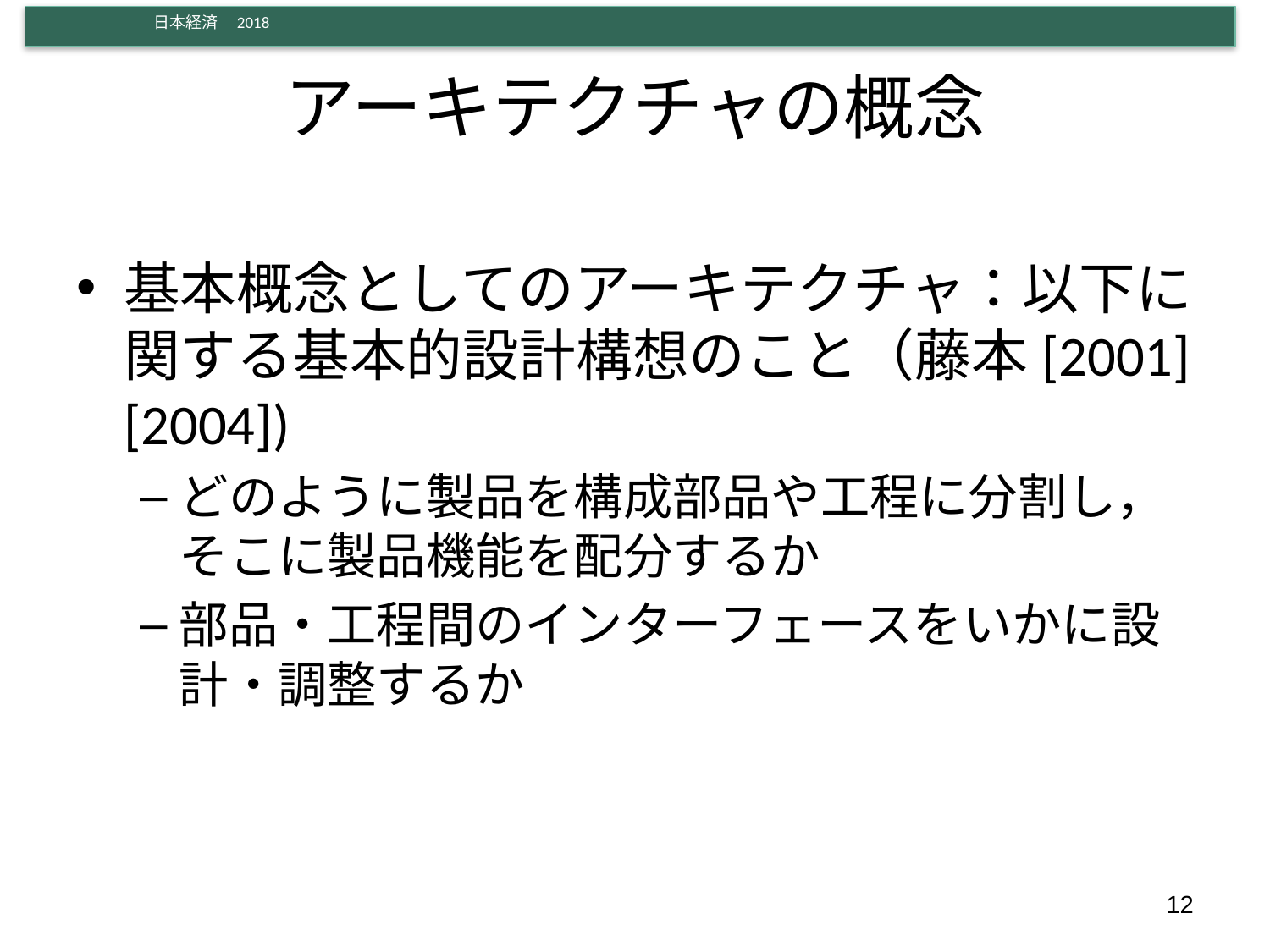

# アーキテクチャの概念
基本概念としてのアーキテクチャ：以下に関する基本的設計構想のこと（藤本[2001][2004])
どのように製品を構成部品や工程に分割し，そこに製品機能を配分するか
部品・工程間のインターフェースをいかに設計・調整するか

12